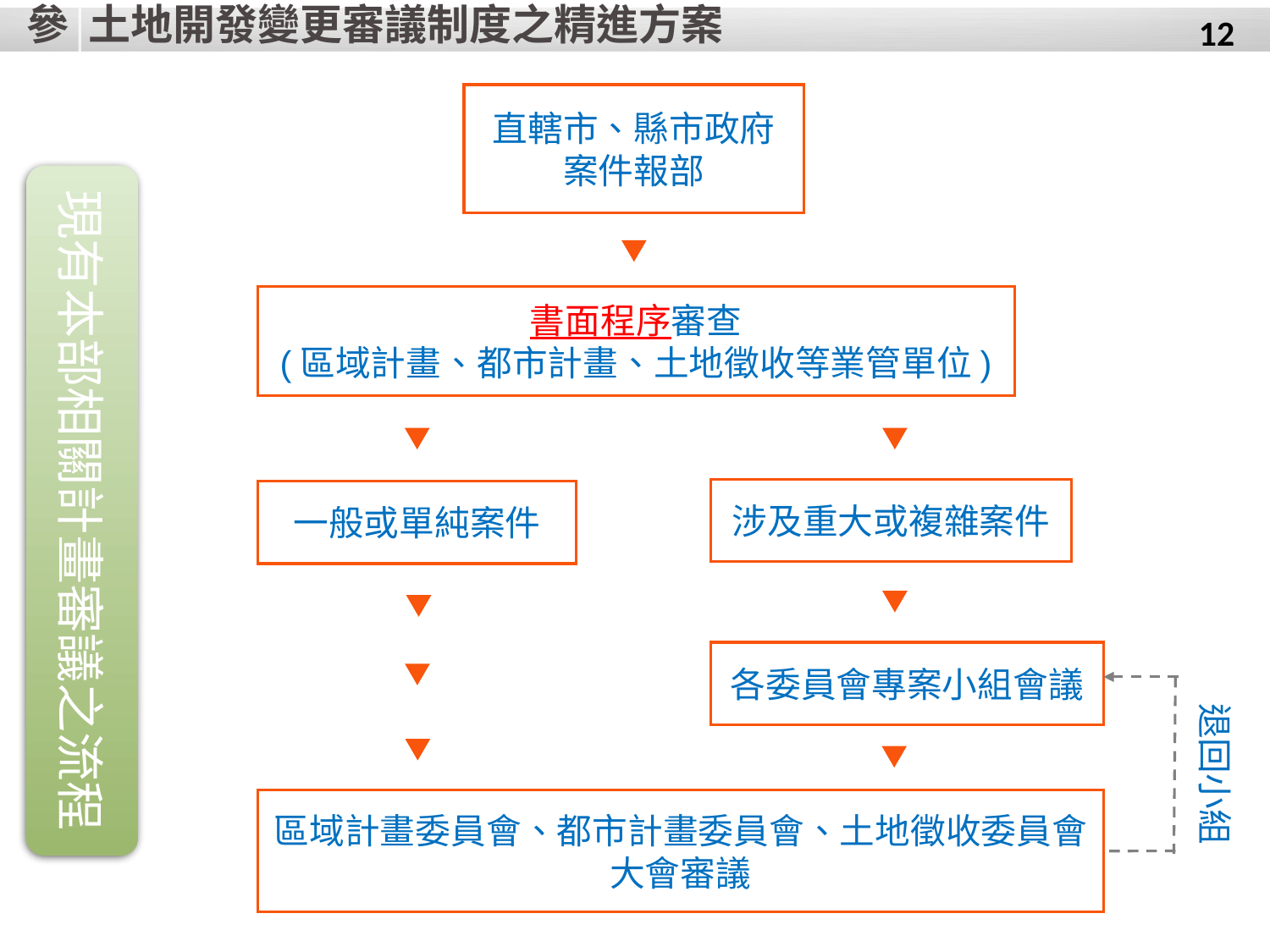

參
土地開發變更審議制度之精進方案
12
直轄市、縣市政府案件報部
現有本部相關計畫審議之流程

書面程序審查
(區域計畫、都市計畫、土地徵收等業管單位)

涉及重大或複雜案件
一般或單純案件

各委員會專案小組會議

退回小組

區域計畫委員會、都市計畫委員會、土地徵收委員會
大會審議